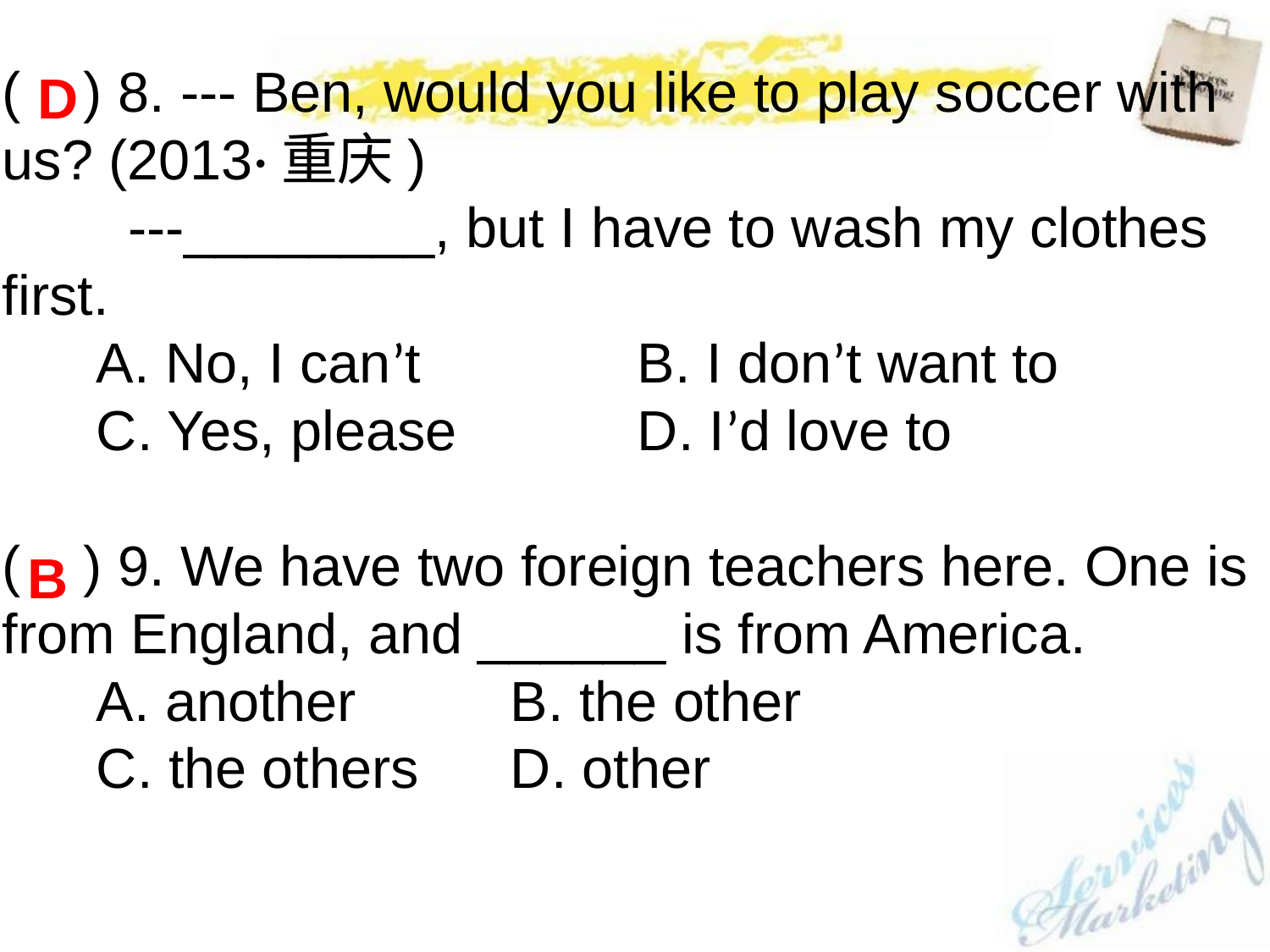

(    ) 8. --- Ben, would you like to play soccer with us? (2013·重庆)
        ---________, but I have to wash my clothes first.
      A. No, I can’t		B. I don’t want to
      C. Yes, please		D. I’d love to

(    ) 9. We have two foreign teachers here. One is from England, and ______ is from America.
      A. another		B. the other
      C. the others	D. other

D
B